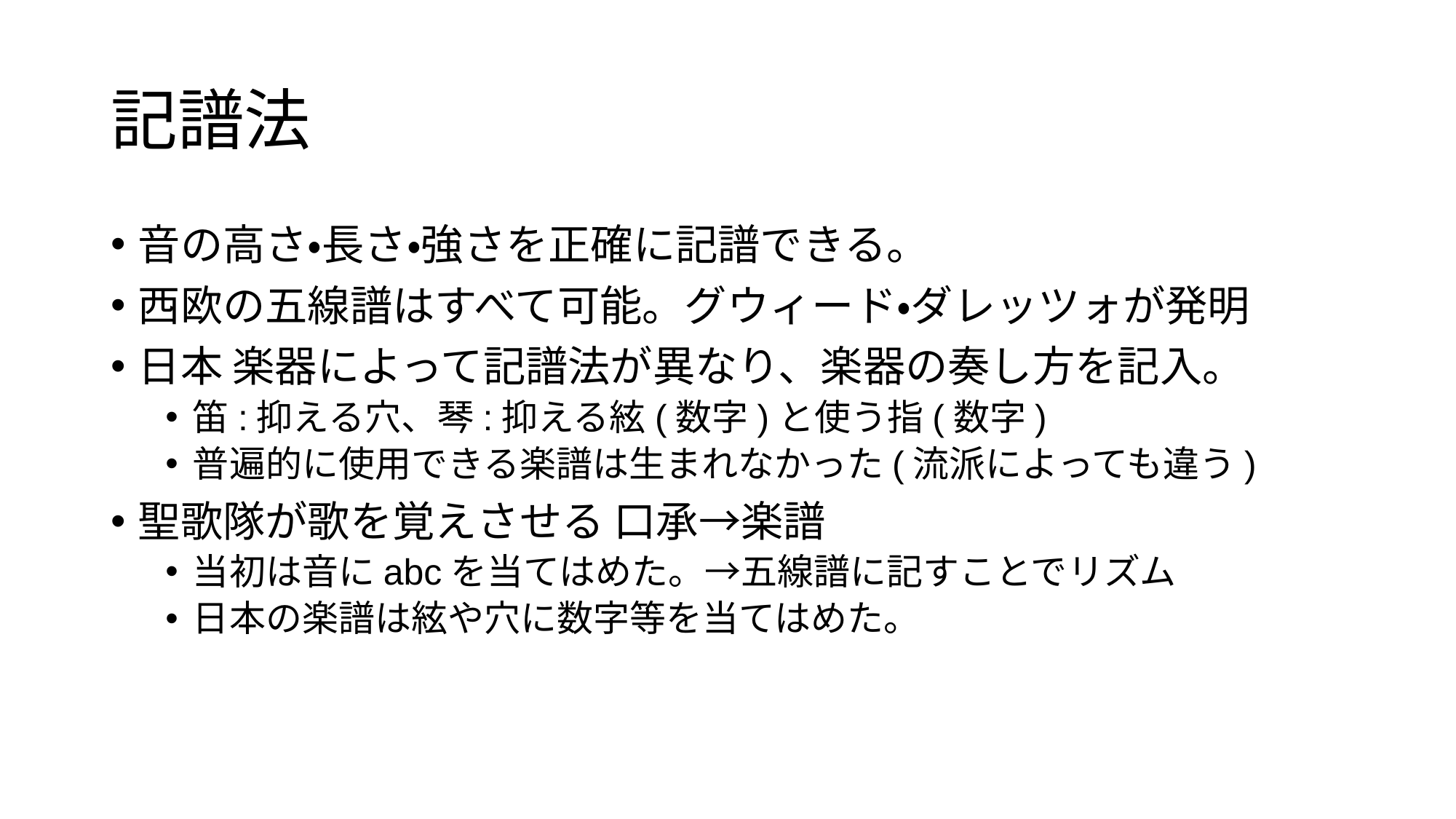

# 記譜法
音の高さ・長さ・強さを正確に記譜できる。
西欧の五線譜はすべて可能。グウィード・ダレッツォが発明
日本 楽器によって記譜法が異なり、楽器の奏し方を記入。
笛:抑える穴、琴:抑える絃(数字)と使う指(数字)
普遍的に使用できる楽譜は生まれなかった(流派によっても違う)
聖歌隊が歌を覚えさせる 口承→楽譜
当初は音にabcを当てはめた。→五線譜に記すことでリズム
日本の楽譜は絃や穴に数字等を当てはめた。